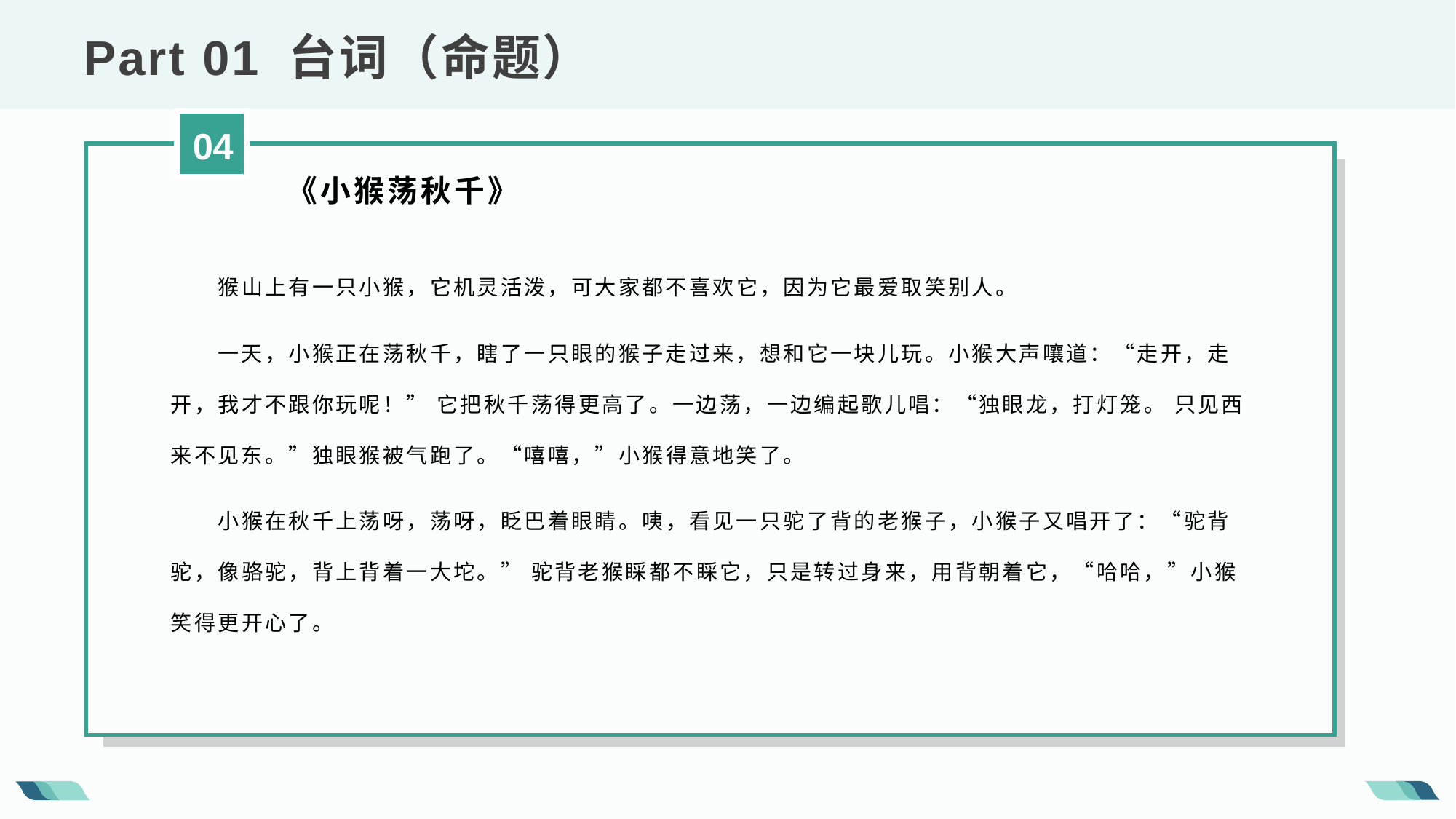

Part 01 台词（命题）
04

  《小猴荡秋千》

      猴山上有一只小猴，它机灵活泼，可大家都不喜欢它，因为它最爱取笑别人。
　　一天，小猴正在荡秋千，瞎了一只眼的猴子走过来，想和它一块儿玩。小猴大声嚷道：“走开，走开，我才不跟你玩呢！” 它把秋千荡得更高了。一边荡，一边编起歌儿唱：“独眼龙，打灯笼。 只见西来不见东。”独眼猴被气跑了。“嘻嘻，”小猴得意地笑了。
　　小猴在秋千上荡呀，荡呀，眨巴着眼睛。咦，看见一只驼了背的老猴子，小猴子又唱开了：“驼背驼，像骆驼，背上背着一大坨。” 驼背老猴睬都不睬它，只是转过身来，用背朝着它，“哈哈，”小猴笑得更开心了。